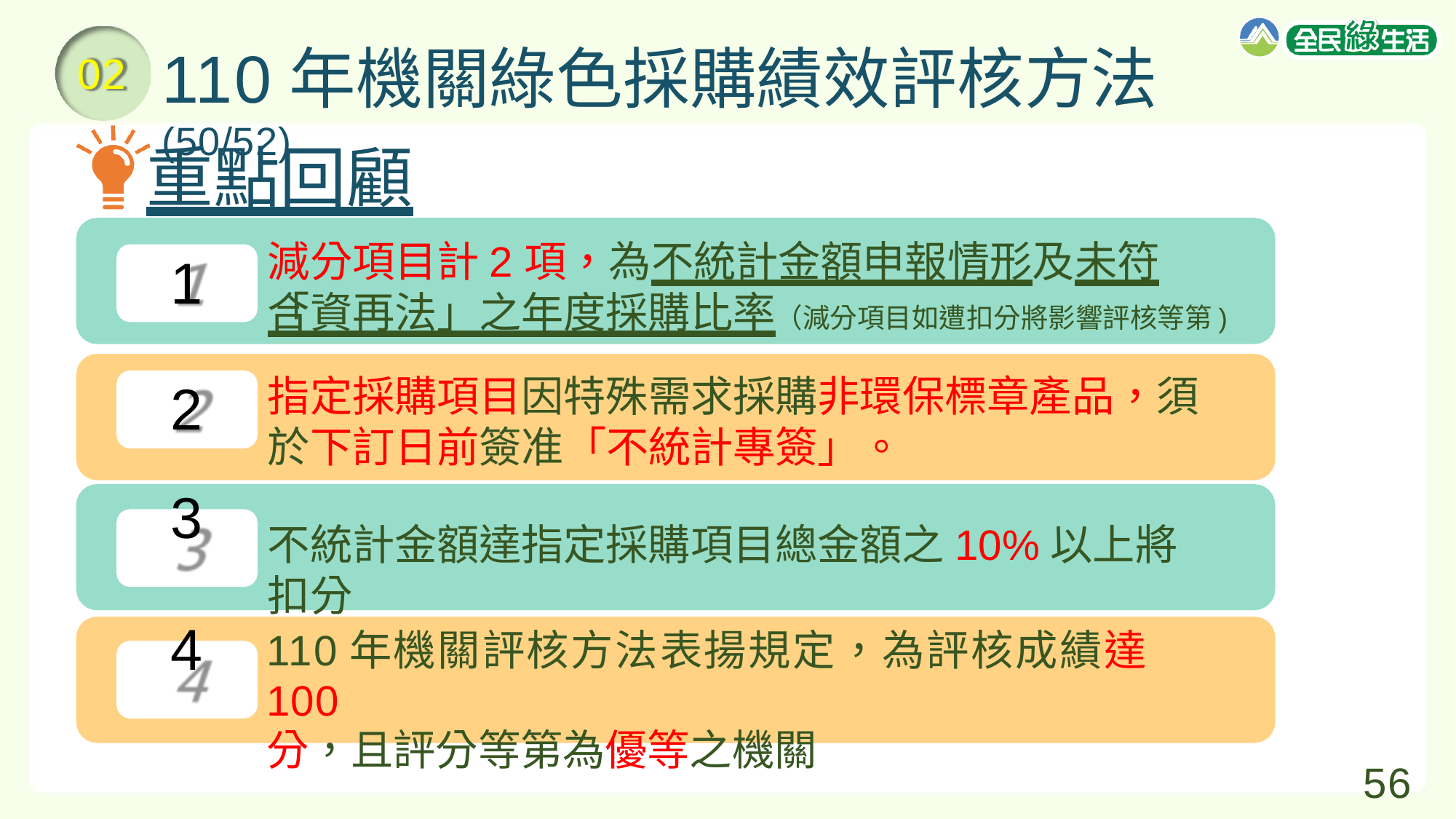

# 110年機關綠色採購績效評核方法(50/52)
02
重點回顧
減分項目計2項，為不統計金額申報情形及未符合

1
2

3
4
「資再法」之年度採購比率（減分項目如遭扣分將影響評核等第)
指定採購項目因特殊需求採購非環保標章產品，須 於下訂日前簽准「不統計專簽」。
不統計金額達指定採購項目總金額之10%以上將扣分
110年機關評核方法表揚規定，為評核成績達100
分，且評分等第為優等之機關
56